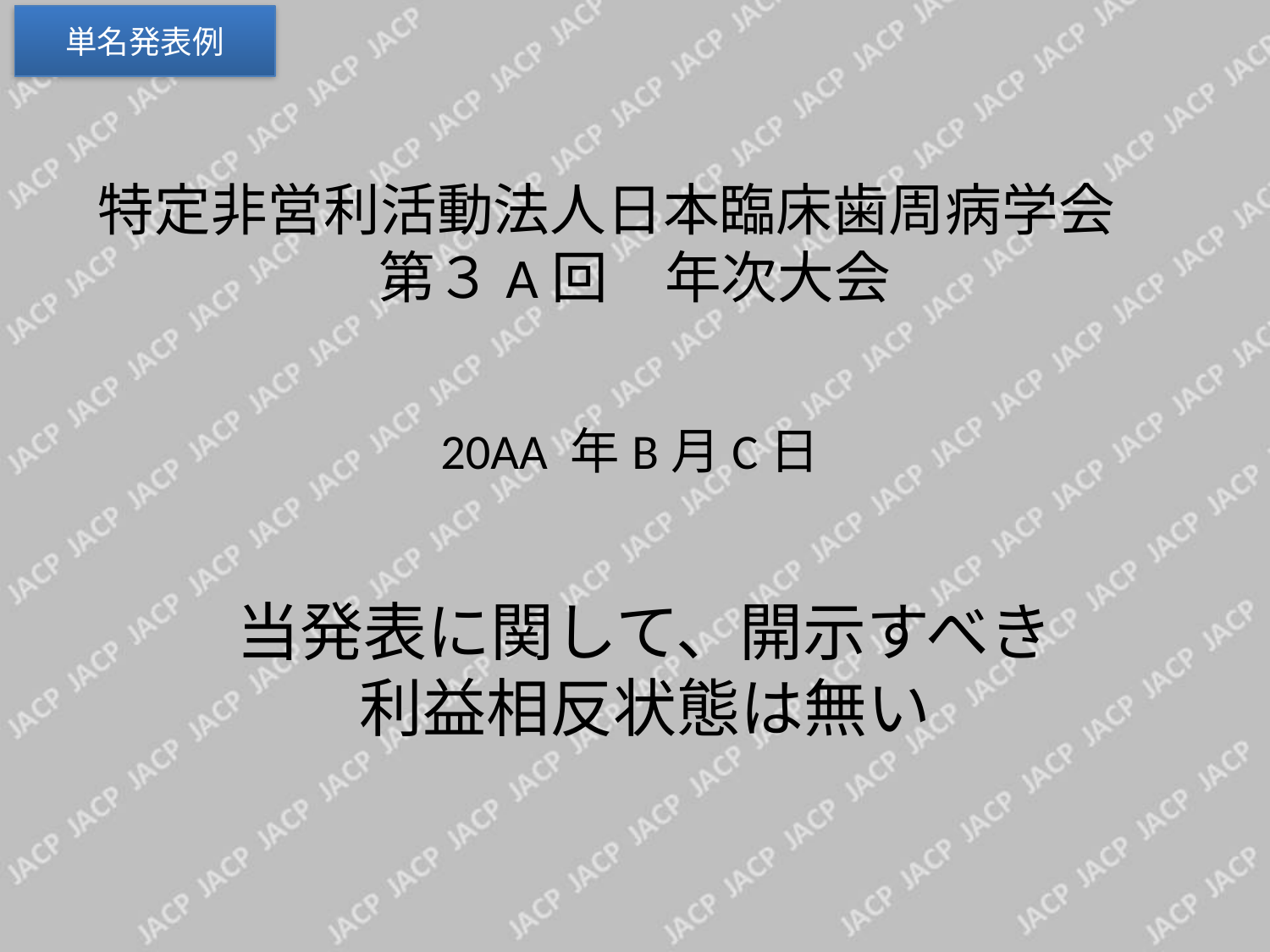

単名発表例
# 特定非営利活動法人日本臨床歯周病学会　 第３A回　年次大会
20AA 年B月C日
当発表に関して、開示すべき
利益相反状態は無い